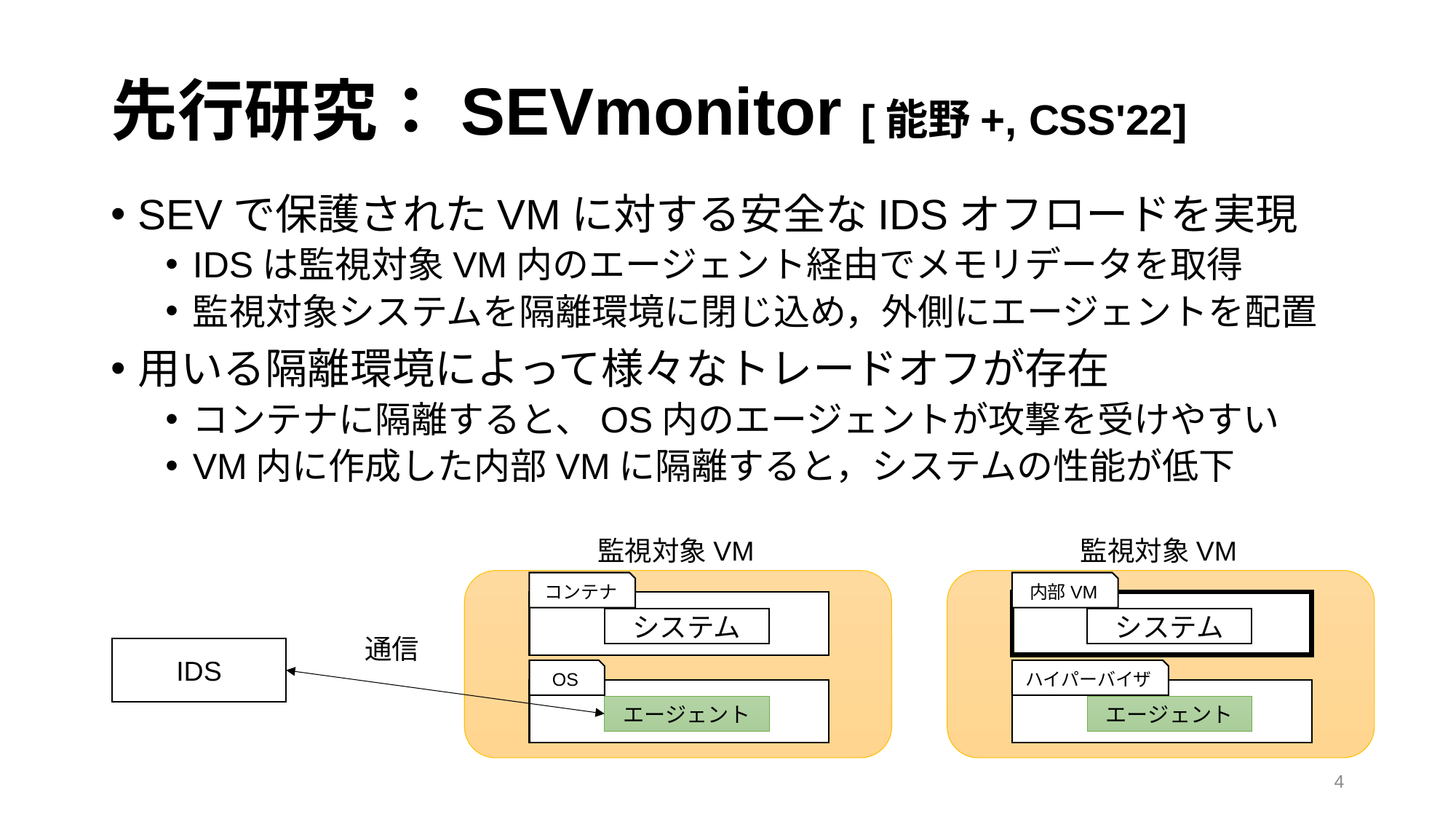

# 先行研究：SEVmonitor [能野+, CSS'22]
SEVで保護されたVMに対する安全なIDSオフロードを実現
IDSは監視対象VM内のエージェント経由でメモリデータを取得
監視対象システムを隔離環境に閉じ込め，外側にエージェントを配置
用いる隔離環境によって様々なトレードオフが存在
コンテナに隔離すると、OS内のエージェントが攻撃を受けやすい
VM内に作成した内部VMに隔離すると，システムの性能が低下
監視対象VM
監視対象VM

コンテナ
内部VM

システム
システム
通信
IDS
OS
ハイパーバイザ

エージェント
エージェント
4